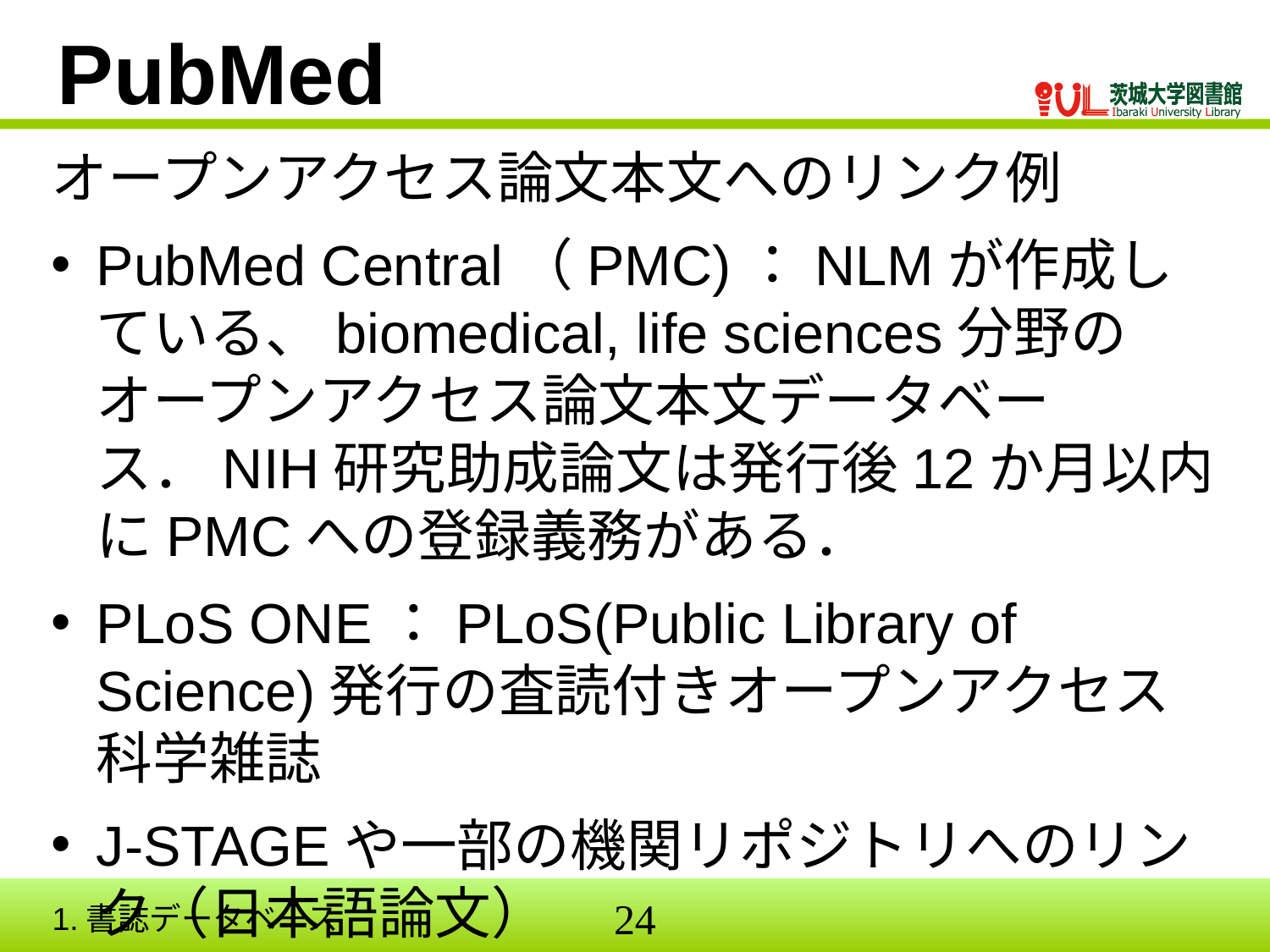

PubMed
オープンアクセス論文本文へのリンク例
PubMed Central（PMC)：NLMが作成している、biomedical, life sciences分野のオープンアクセス論文本文データベース．NIH研究助成論文は発行後12か月以内にPMCへの登録義務がある．
PLoS ONE：PLoS(Public Library of Science)発行の査読付きオープンアクセス科学雑誌
J-STAGEや一部の機関リポジトリへのリンク（日本語論文）

1.書誌データベース